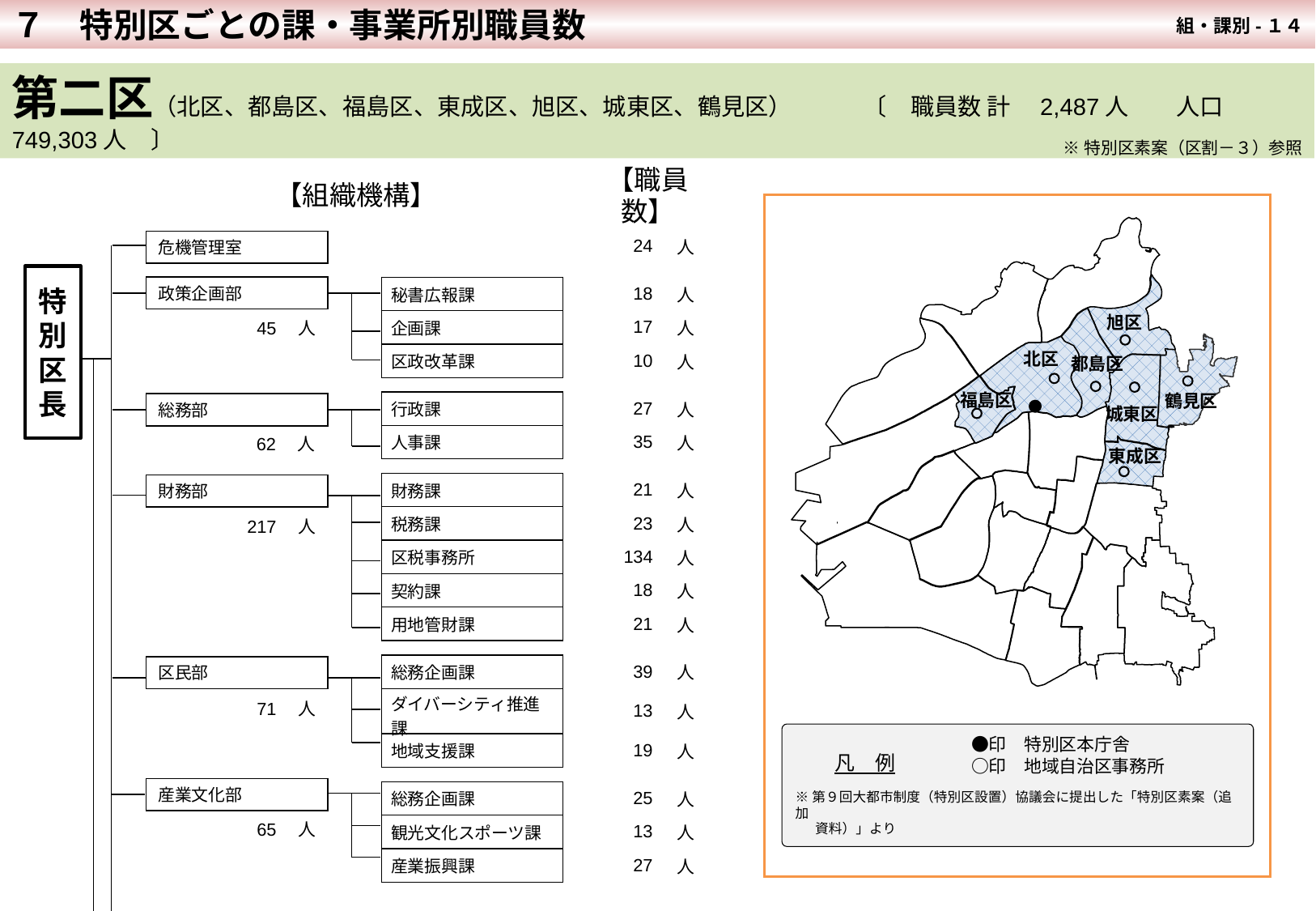

７　特別区ごとの課・事業所別職員数
組・課別-１４
第二区（北区、都島区、福島区、東成区、旭区、城東区、鶴見区）　　　〔　職員数 計　2,487人　　人口　749,303人　〕
※特別区素案（区割－３）参照
【職員数】
【組織機構】

凡　例

旭区

北区
都島区

鶴見区

福島区

城東区

東成区

|  | 24 | 人 |
| --- | --- | --- |
|  |  |  |
| 秘書広報課 | 18 | 人 |
| 企画課 | 17 | 人 |
| 区政改革課 | 10 | 人 |
|  |  |  |
| 行政課 | 27 | 人 |
| 人事課 | 35 | 人 |
|  |  |  |
| 財務課 | 21 | 人 |
| 税務課 | 23 | 人 |
| 区税事務所 | 134 | 人 |
| 契約課 | 18 | 人 |
| 用地管財課 | 21 | 人 |
|  |  |  |
| 総務企画課 | 39 | 人 |
| ダイバーシティ推進課 | 13 | 人 |
| 地域支援課 | 19 | 人 |
|  |  |  |
| 総務企画課 | 25 | 人 |
| 観光文化スポーツ課 | 13 | 人 |
| 産業振興課 | 27 | 人 |
危機管理室
特
別
区
長
政策企画部
45　人
総務部
62　人
財務部
217　人
区民部
71　人
　　　　　　　　　　●印　特別区本庁舎
　　　　　　　　　　○印　地域自治区事務所

※第９回大都市制度（特別区設置）協議会に提出した「特別区素案（追加
 　資料）」より
産業文化部
65　人